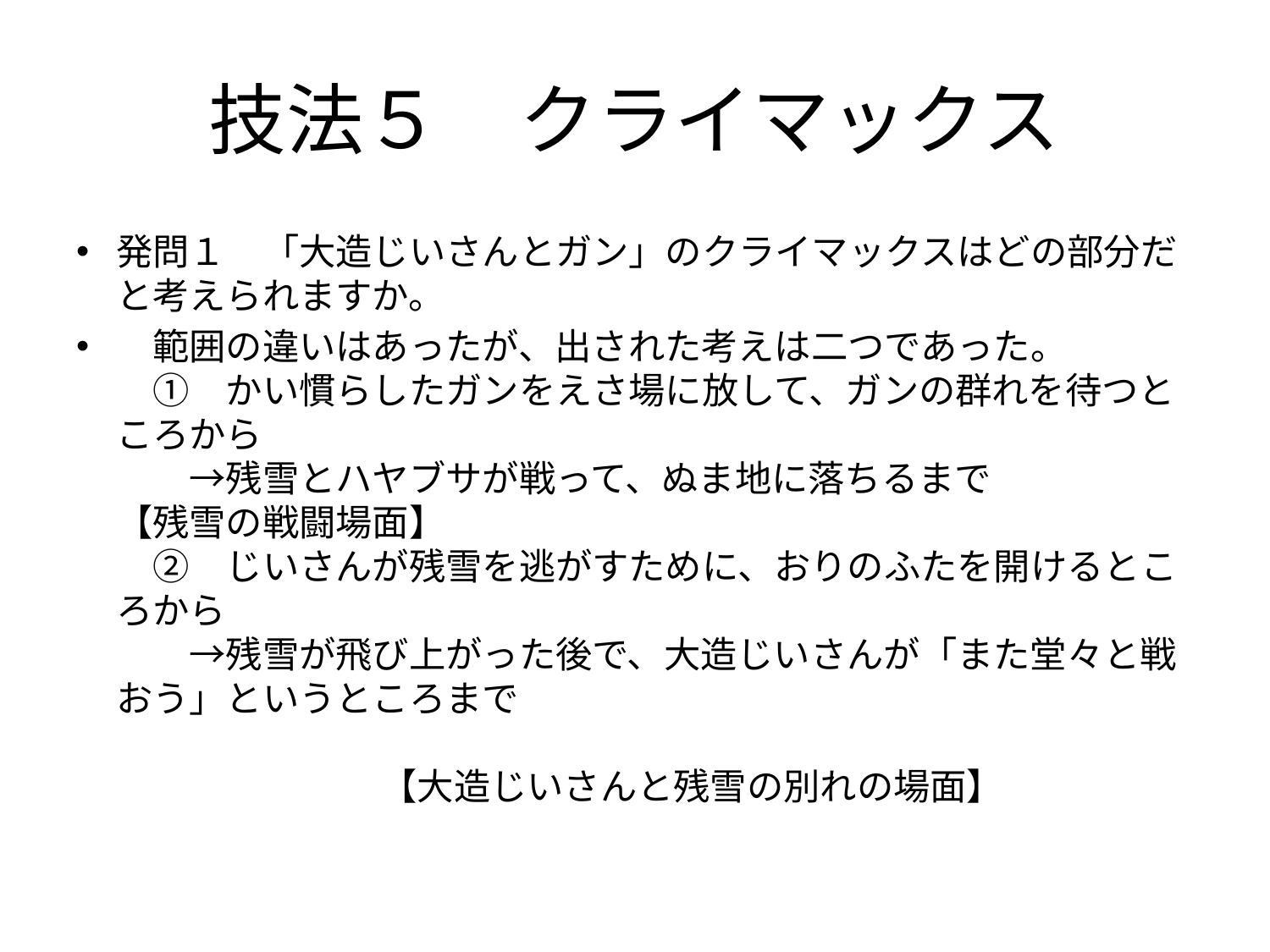

# 技法５　クライマックス
発問１　「大造じいさんとガン」のクライマックスはどの部分だと考えられますか。
　範囲の違いはあったが、出された考えは二つであった。
　①　かい慣らしたガンをえさ場に放して、ガンの群れを待つところから
　　→残雪とハヤブサが戦って、ぬま地に落ちるまで　　　　　【残雪の戦闘場面】
　②　じいさんが残雪を逃がすために、おりのふたを開けるところから
　　→残雪が飛び上がった後で、大造じいさんが「また堂々と戦おう」というところまで
　　　　　　　　　　　　　　　　　　　　　　　　　　　　　　　　　　　　 【大造じいさんと残雪の別れの場面】